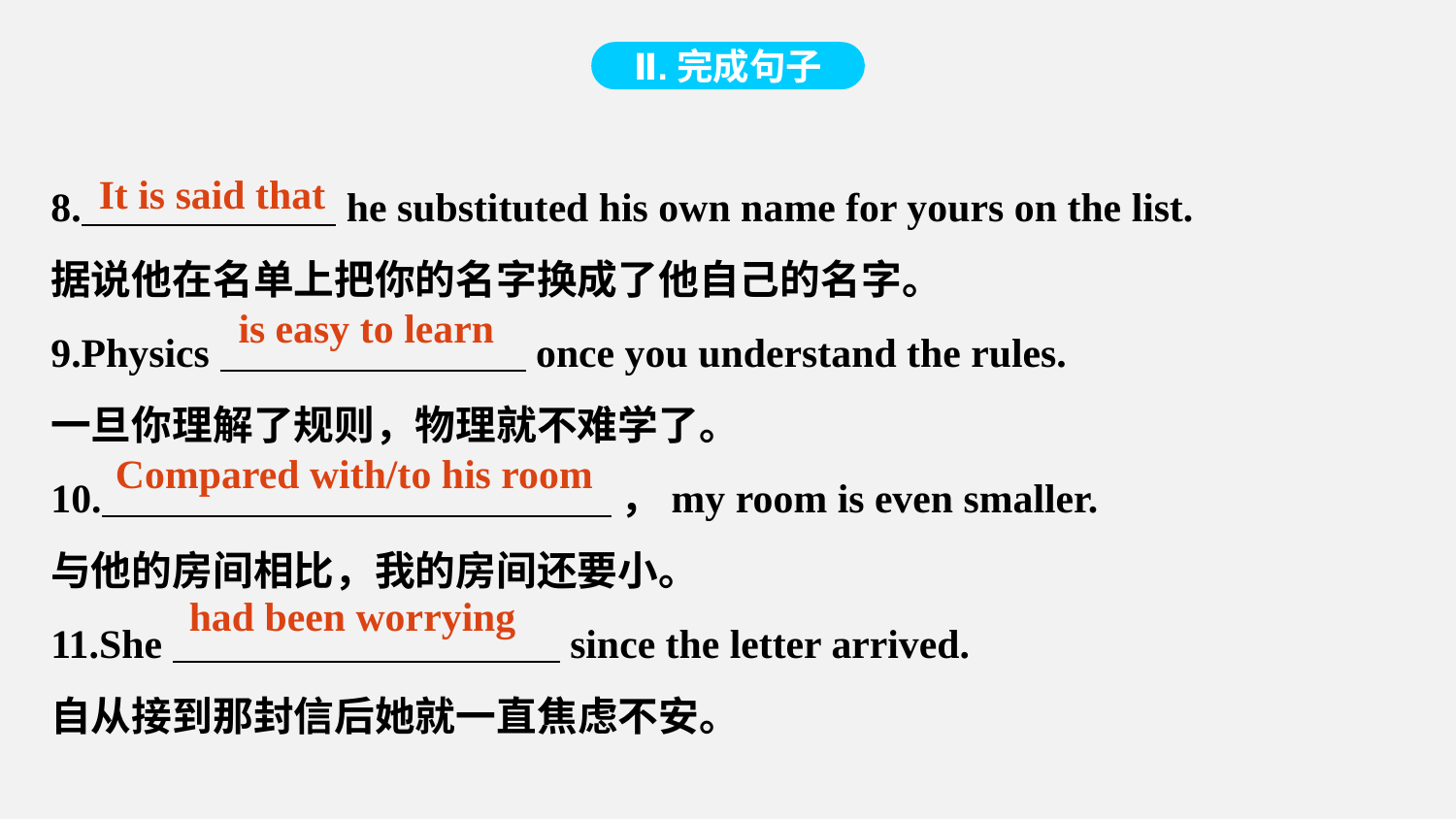

Ⅱ.完成句子
8.                          he substituted his own name for yours on the list.
据说他在名单上把你的名字换成了他自己的名字。
9.Physics                                once you understand the rules.
一旦你理解了规则，物理就不难学了。
10.                                                  ，my room is even smaller.
与他的房间相比，我的房间还要小。
11.She                                        since the letter arrived.
自从接到那封信后她就一直焦虑不安。
It is said that
is easy to learn
Compared with/to his room
had been worrying